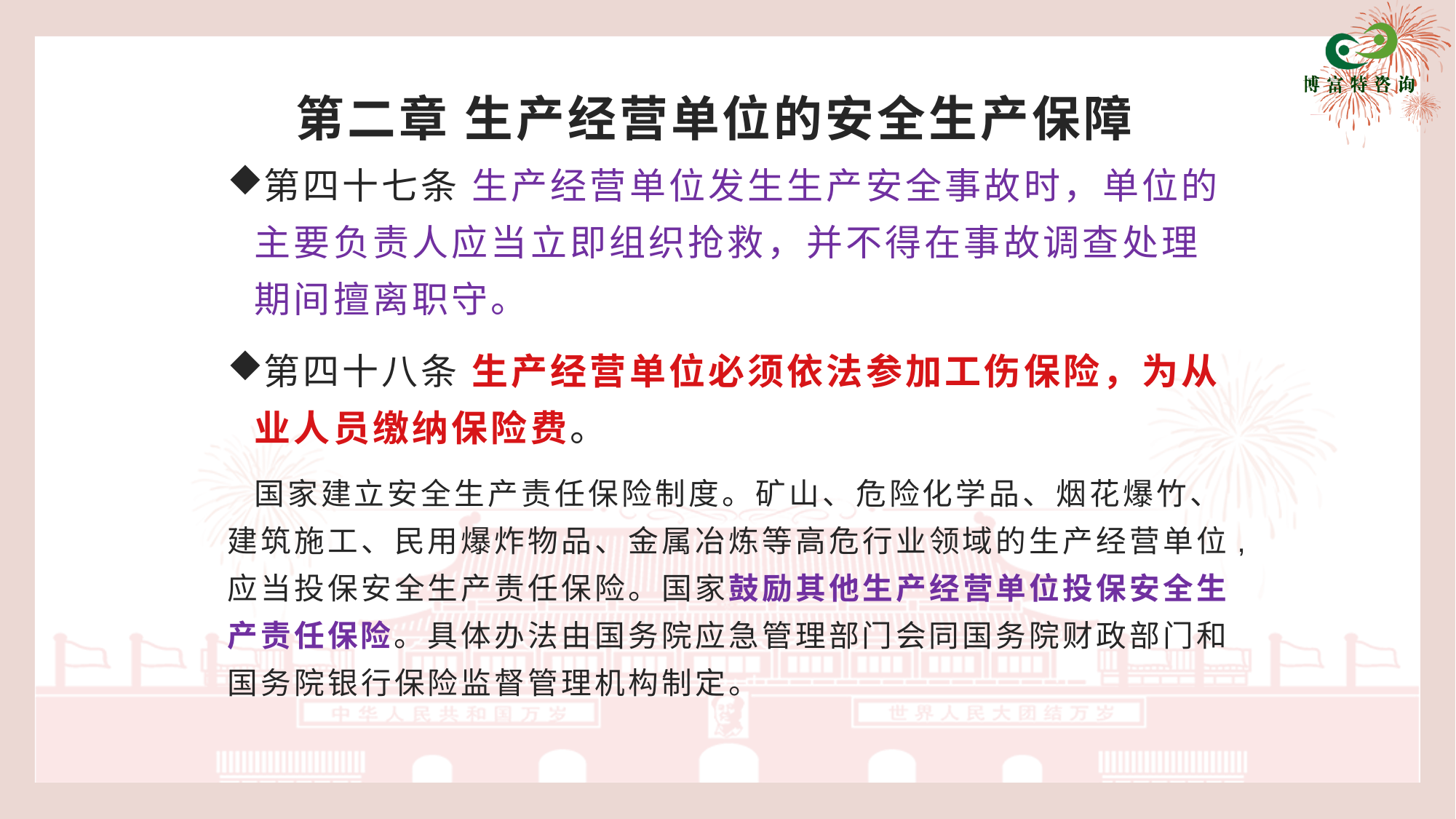

# 第二章 生产经营单位的安全生产保障
第四十七条 生产经营单位发生生产安全事故时，单位的主要负责人应当立即组织抢救，并不得在事故调查处理期间擅离职守。
第四十八条 生产经营单位必须依法参加工伤保险，为从业人员缴纳保险费。
  国家建立安全生产责任保险制度。矿山、危险化学品、烟花爆竹、建筑施工、民用爆炸物品、金属冶炼等高危行业领域的生产经营单位,应当投保安全生产责任保险。国家鼓励其他生产经营单位投保安全生产责任保险。具体办法由国务院应急管理部门会同国务院财政部门和国务院银行保险监督管理机构制定。